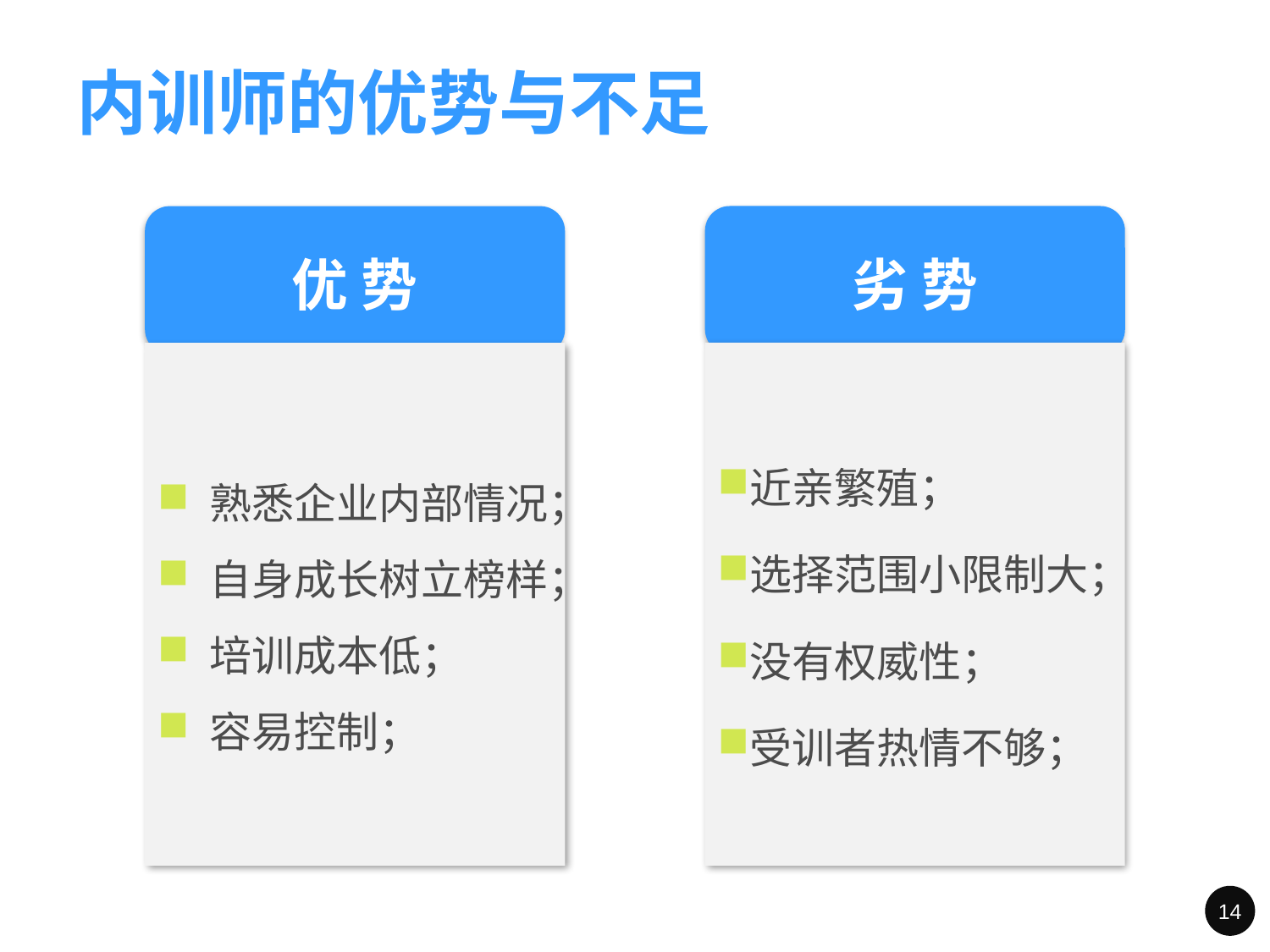

# 内训师的优势与不足
劣 势
近亲繁殖；
选择范围小限制大；
没有权威性；
受训者热情不够；
优 势
 熟悉企业内部情况；
 自身成长树立榜样；
 培训成本低；
 容易控制；